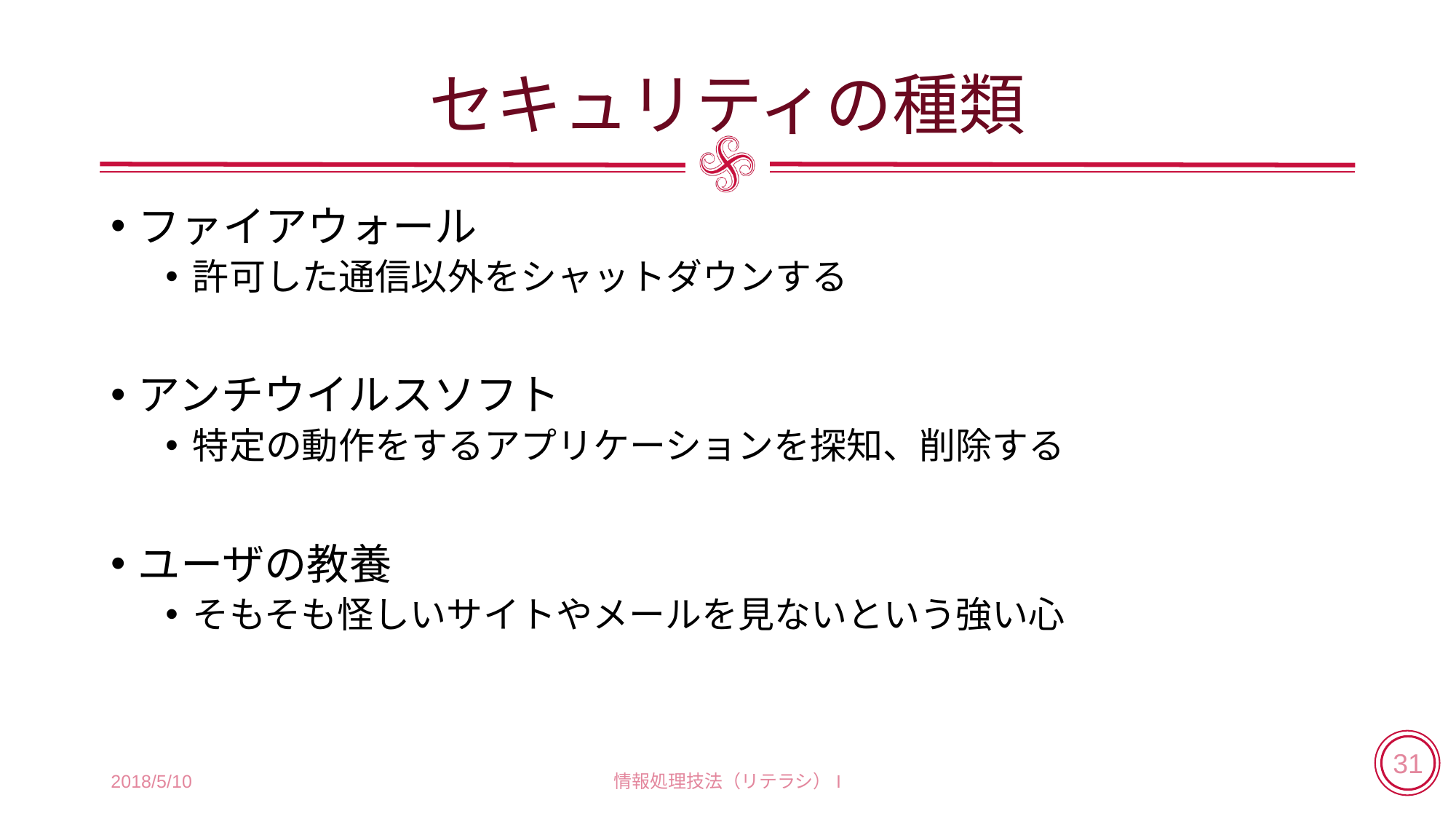

# セキュリティの種類
ファイアウォール
許可した通信以外をシャットダウンする

アンチウイルスソフト
特定の動作をするアプリケーションを探知、削除する

ユーザの教養
そもそも怪しいサイトやメールを見ないという強い心
2018/5/10
情報処理技法（リテラシ）I